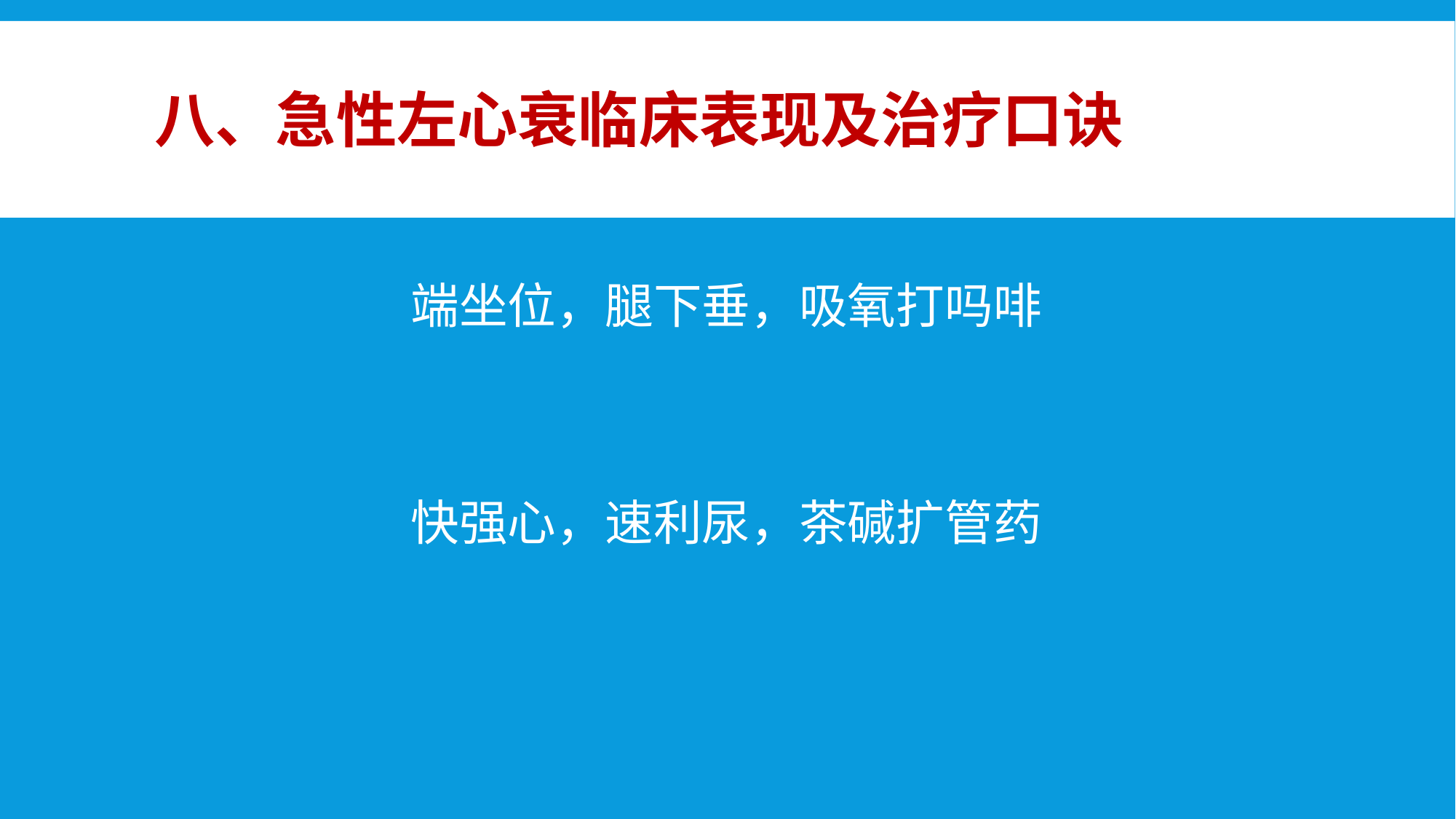

# 八、急性左心衰临床表现及治疗口诀
端坐位，腿下垂，吸氧打吗啡

快强心，速利尿，茶碱扩管药